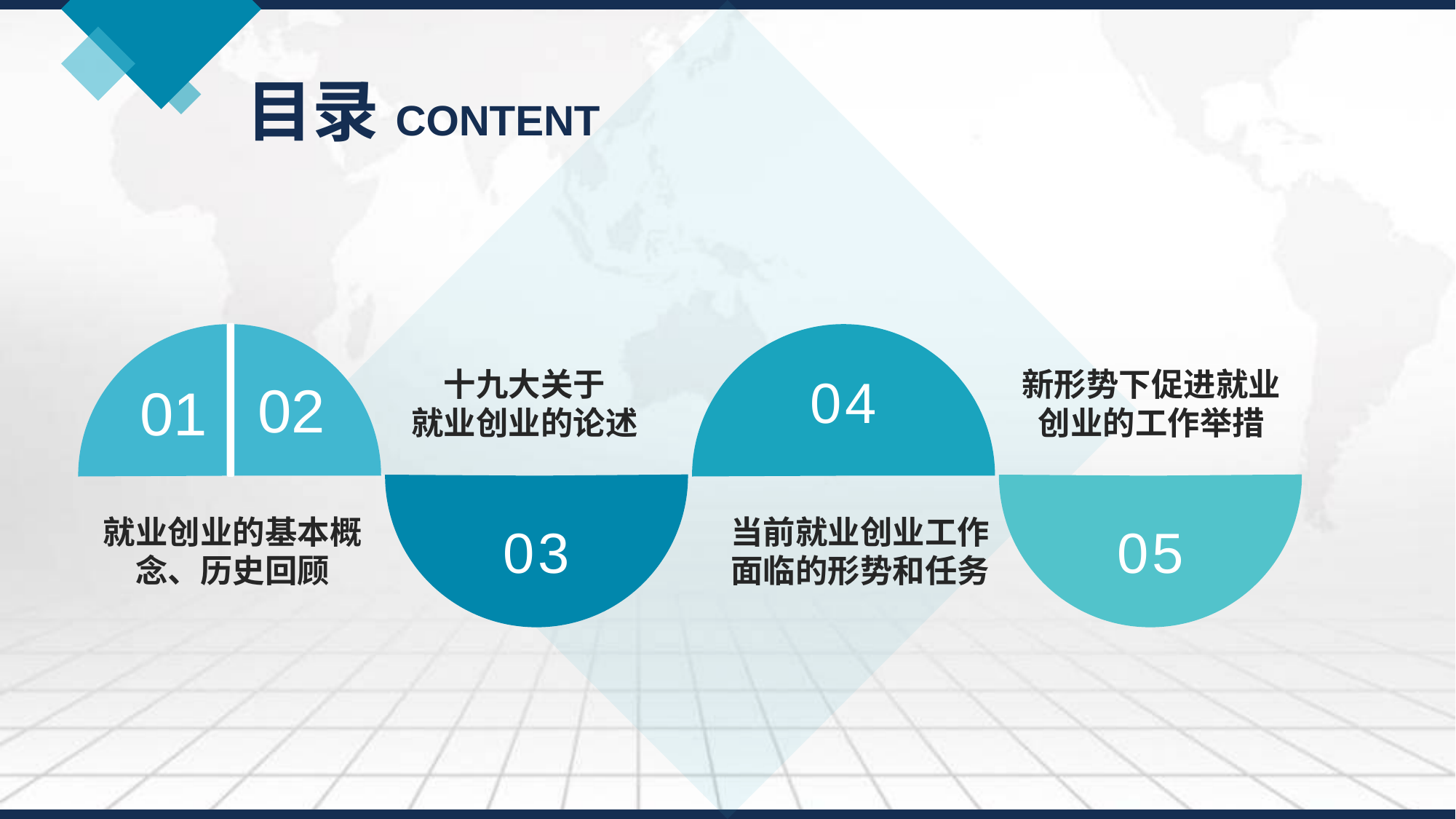

目录CONTENT

就业创业的基本概念、历史回顾

02
01
03
十九大关于
就业创业的论述
04
当前就业创业工作面临的形势和任务
05
新形势下促进就业创业的工作举措